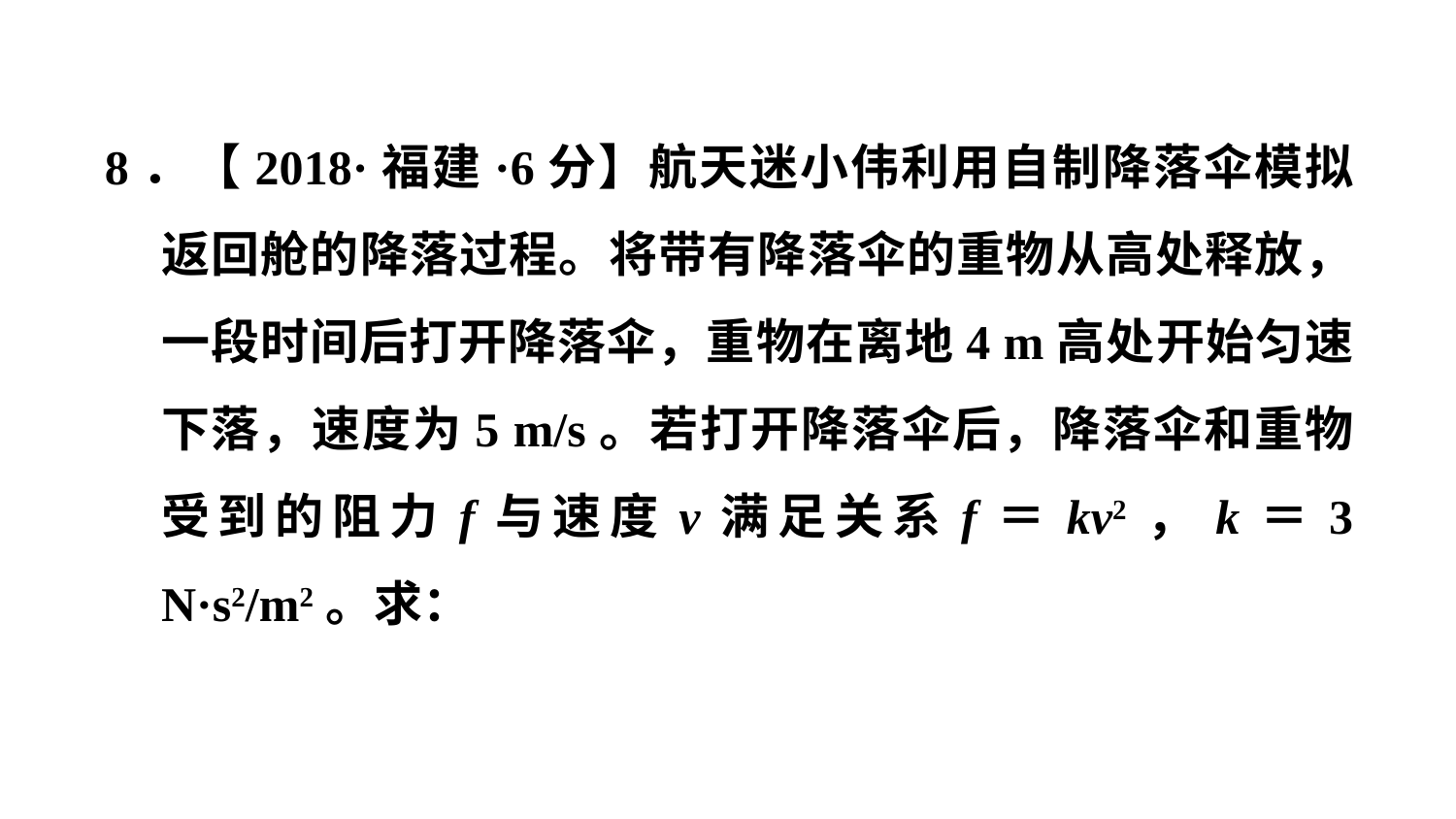

8．【2018·福建·6分】航天迷小伟利用自制降落伞模拟返回舱的降落过程。将带有降落伞的重物从高处释放，一段时间后打开降落伞，重物在离地4 m高处开始匀速下落，速度为5 m/s。若打开降落伞后，降落伞和重物受到的阻力f与速度v满足关系f＝kv2，k＝3 N·s2/m2。求：